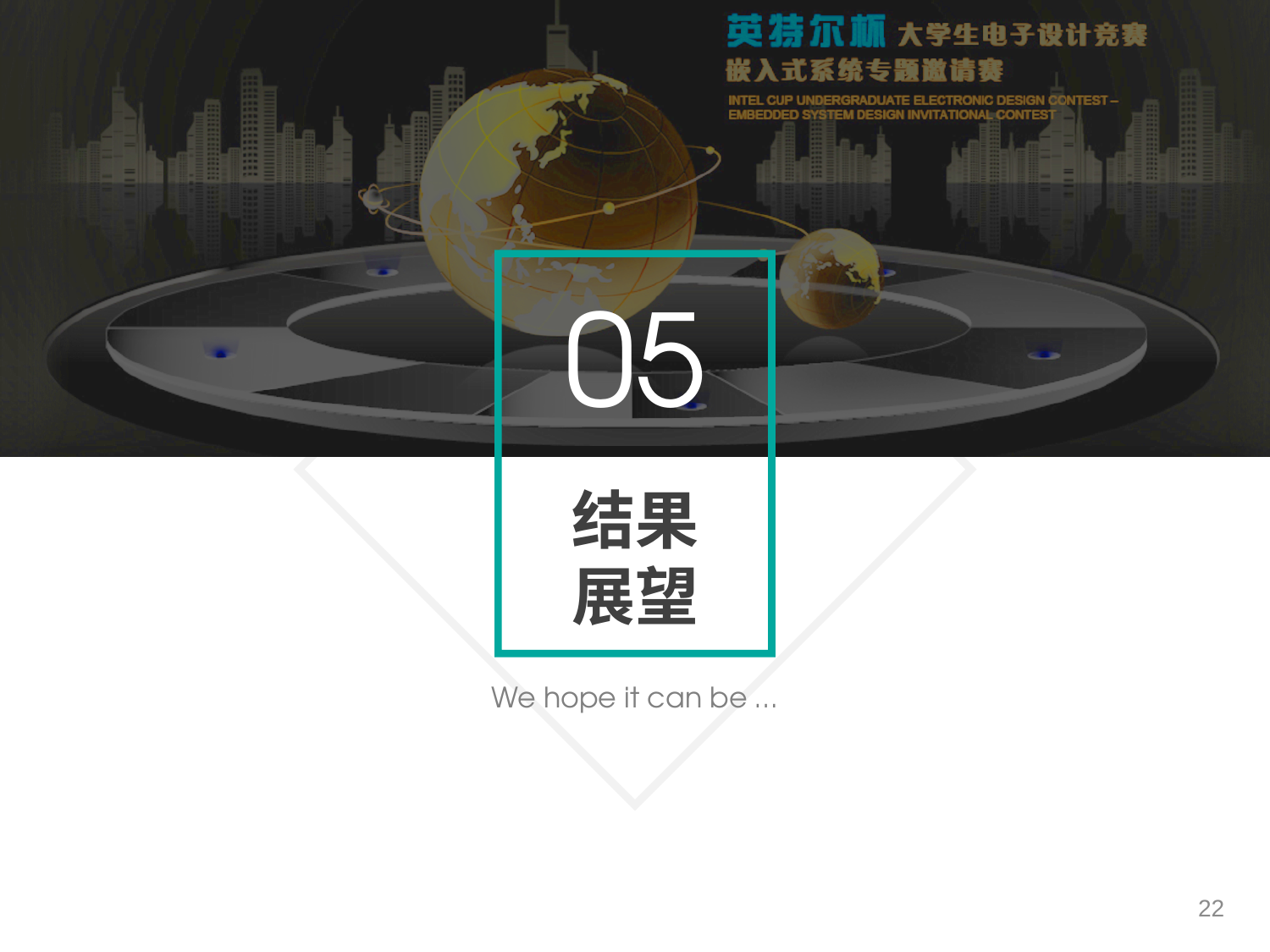

05
结果
展望
We hope it can be …
22